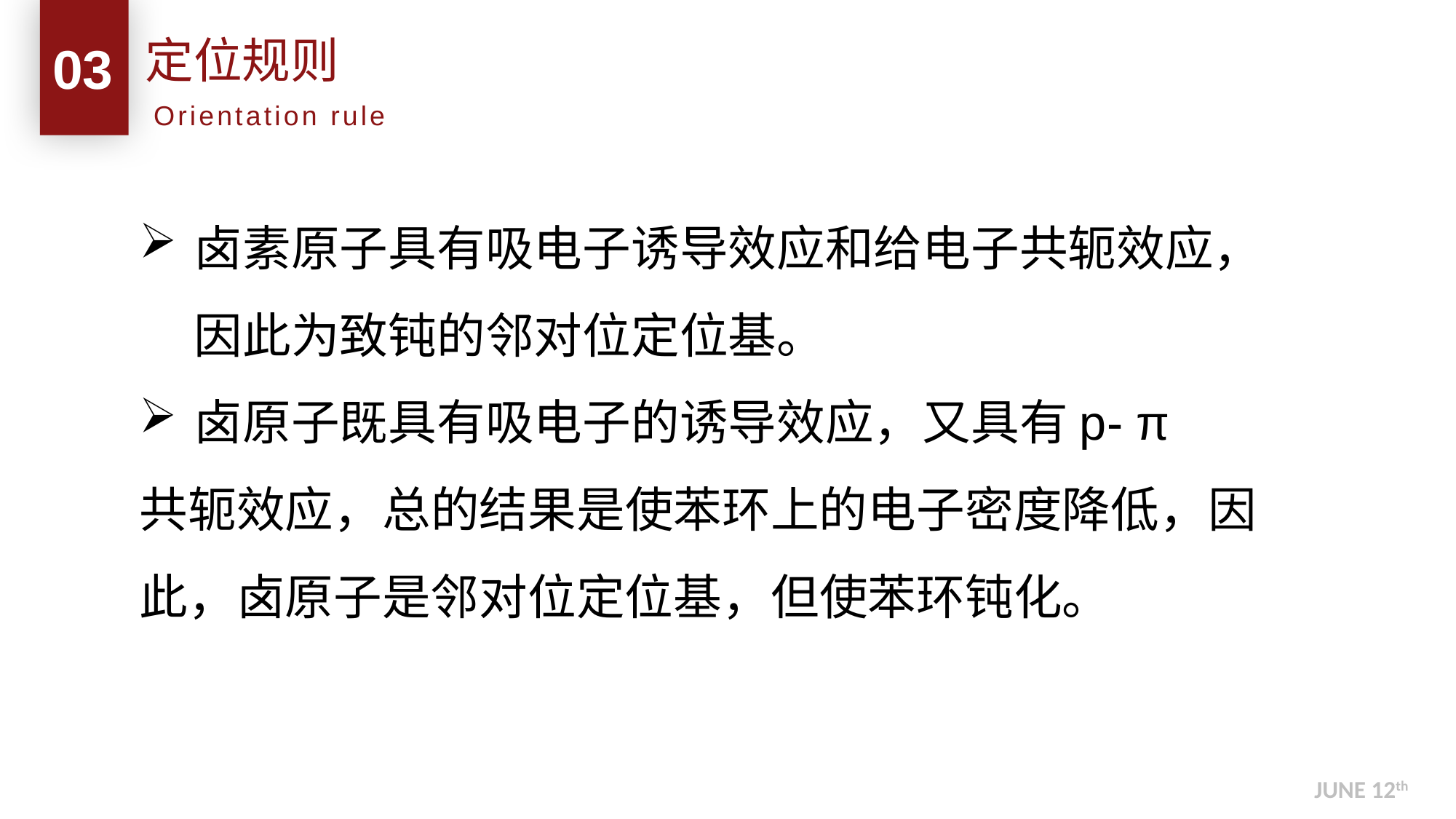

定位规则
03
Orientation rule
卤素原子具有吸电子诱导效应和给电子共轭效应，因此为致钝的邻对位定位基。
卤原子既具有吸电子的诱导效应，又具有p- π
共轭效应，总的结果是使苯环上的电子密度降低，因此，卤原子是邻对位定位基，但使苯环钝化。
JUNE 12th